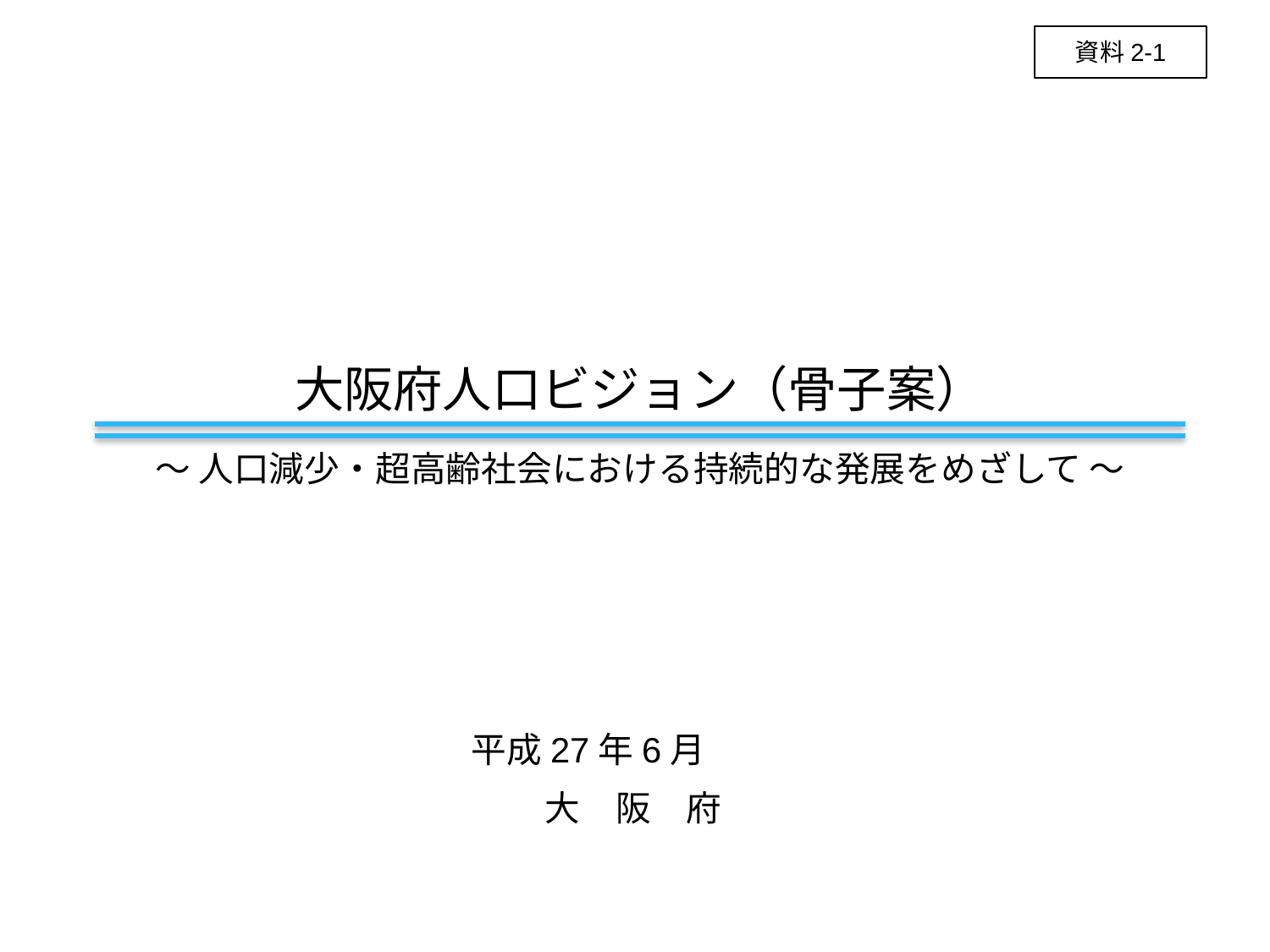

資料2-1
大阪府人口ビジョン（骨子案）

～ 人口減少・超高齢社会における持続的な発展をめざして ～
平成27年6月
大　阪　府